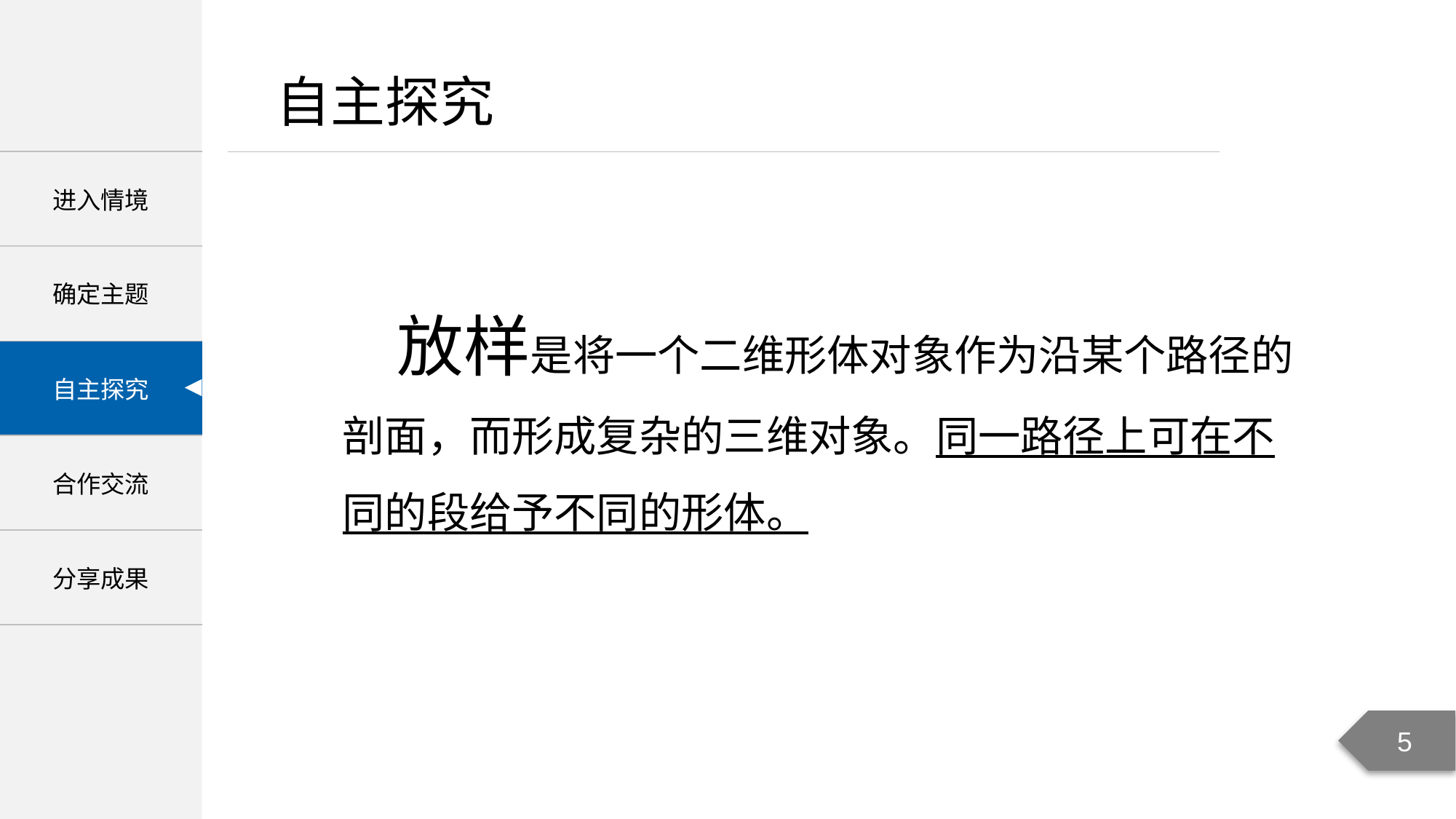

放样是将一个二维形体对象作为沿某个路径的剖面，而形成复杂的三维对象。同一路径上可在不同的段给予不同的形体。